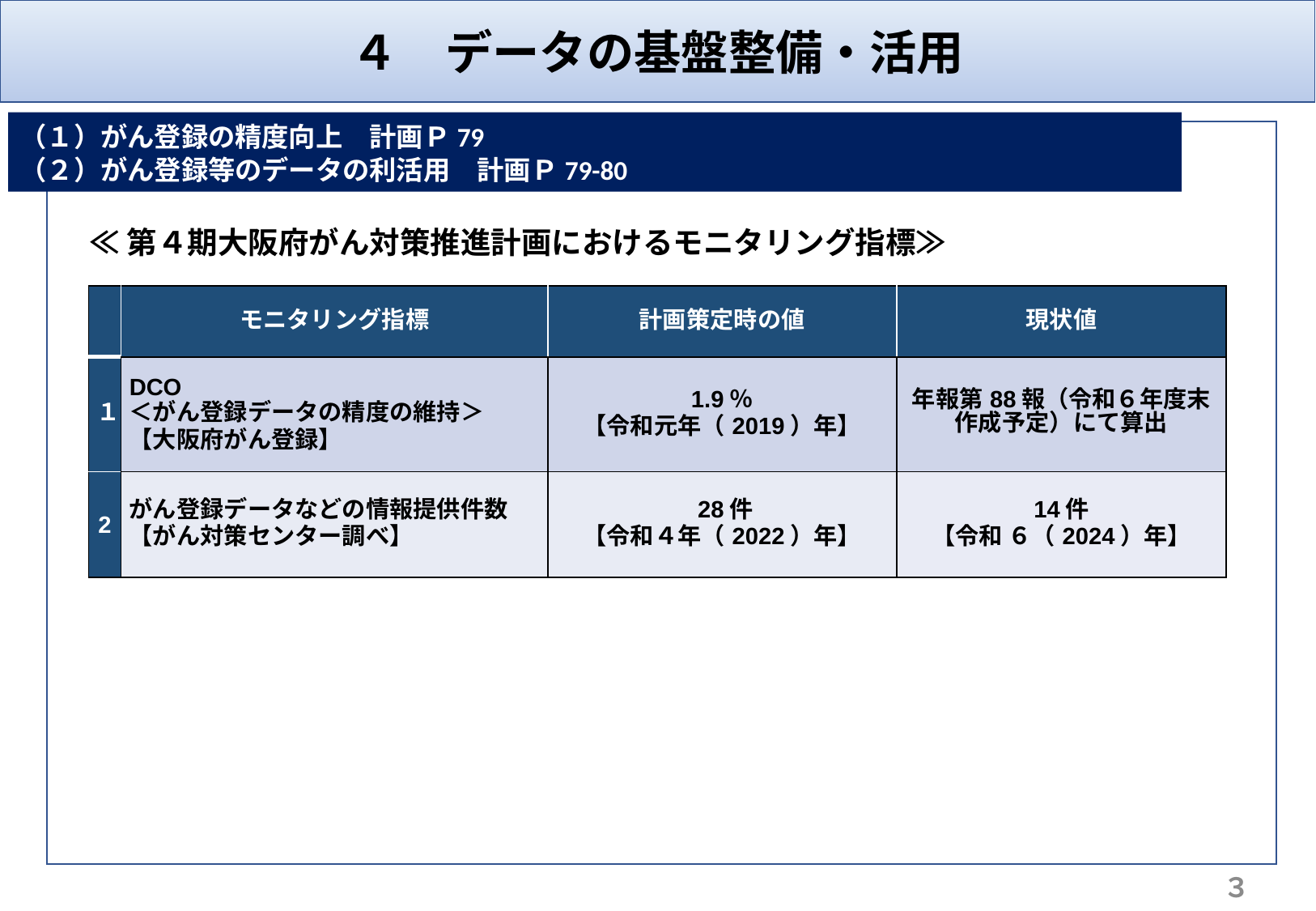

４　データの基盤整備・活用
（１）がん登録の精度向上　計画Ｐ79
（２）がん登録等のデータの利活用　計画Ｐ79-80
現在の状況
7.9％
【平成24（2012）年】
15件
【平成28（2016）年】
≪第４期大阪府がん対策推進計画におけるモニタリング指標≫
|  | モニタリング指標 | 計画策定時の値 | 現状値 |
| --- | --- | --- | --- |
| １ | DCO ＜がん登録データの精度の維持＞ 【大阪府がん登録】 | 1.9％ 【令和元年（2019）年】 | 年報第88報（令和６年度末 作成予定）にて算出 |
| 2 | がん登録データなどの情報提供件数 【がん対策センター調べ】 | 28件 【令和４年（2022）年】 | 14件 【令和 ６（2024）年】 |
概ね予定どおり
３